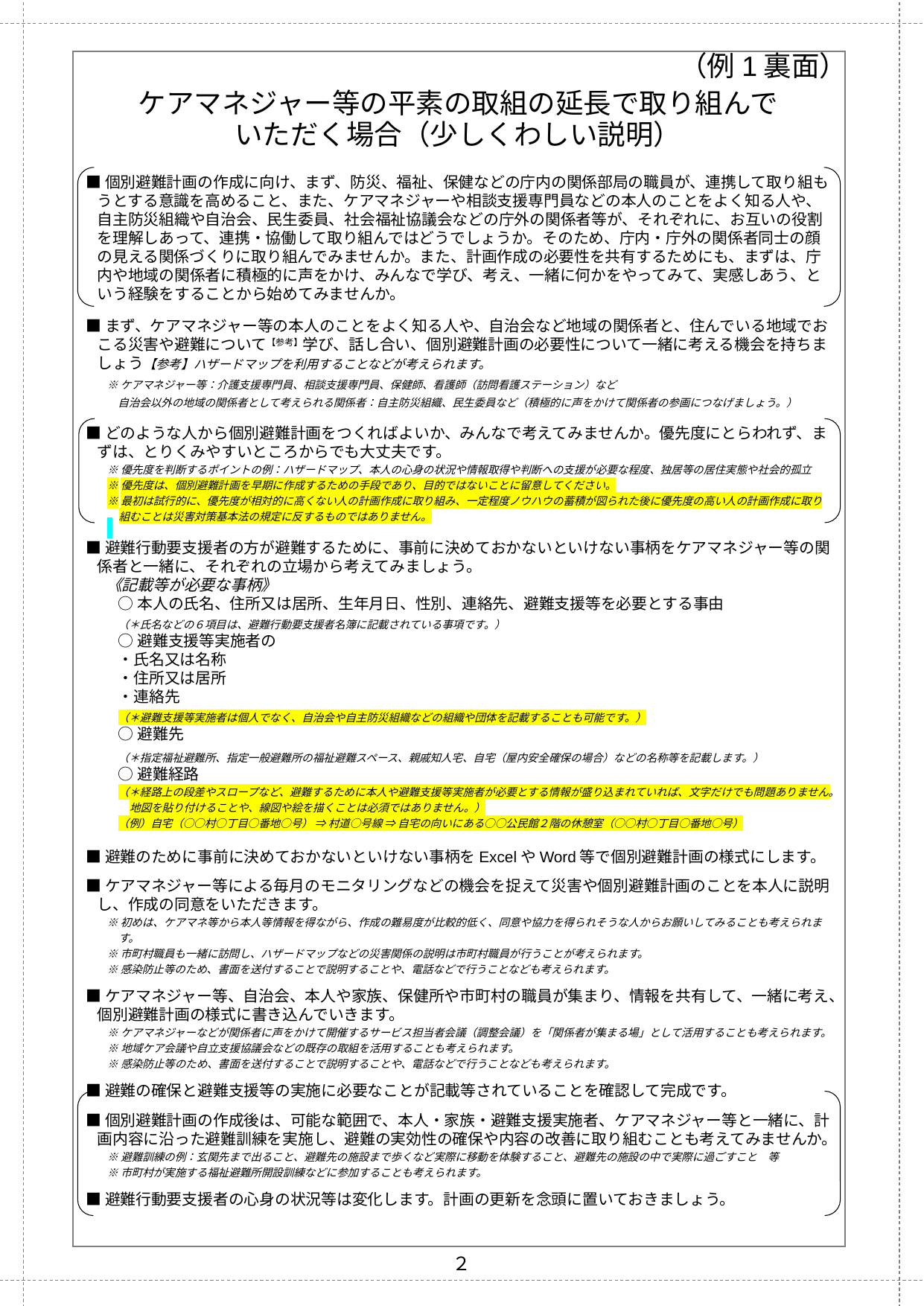

（例1裏面）

ケアマネジャー等の平素の取組の延長で取り組んで
いただく場合（少しくわしい説明）

■個別避難計画の作成に向け、まず、防災、福祉、保健などの庁内の関係部局の職員が、連携して取り組もうとする意識を高めること、また、ケアマネジャーや相談支援専門員などの本人のことをよく知る人や、自主防災組織や自治会、民生委員、社会福祉協議会などの庁外の関係者等が、それぞれに、お互いの役割を理解しあって、連携・協働して取り組んではどうでしょうか。そのため、庁内・庁外の関係者同士の顔の見える関係づくりに取り組んでみませんか。また、計画作成の必要性を共有するためにも、まずは、庁内や地域の関係者に積極的に声をかけ、みんなで学び、考え、一緒に何かをやってみて、実感しあう、という経験をすることから始めてみませんか。

■まず、ケアマネジャー等の本人のことをよく知る人や、自治会など地域の関係者と、住んでいる地域でおこる災害や避難について【参考】学び、話し合い、個別避難計画の必要性について一緒に考える機会を持ちましょう【参考】ハザードマップを利用することなどが考えられます。
※ケアマネジャー等：介護支援専門員、相談支援専門員、保健師、看護師（訪問看護ステーション）など
　自治会以外の地域の関係者として考えられる関係者：自主防災組織、民生委員など（積極的に声をかけて関係者の参画につなげましょう。）

■どのような人から個別避難計画をつくればよいか、みんなで考えてみませんか。優先度にとらわれず、まずは、とりくみやすいところからでも大丈夫です。
※優先度を判断するポイントの例：ハザードマップ、本人の心身の状況や情報取得や判断への支援が必要な程度、独居等の居住実態や社会的孤立
※優先度は、個別避難計画を早期に作成するための手段であり、目的ではないことに留意してください。
※最初は試行的に、優先度が相対的に高くない人の計画作成に取り組み、一定程度ノウハウの蓄積が図られた後に優先度の高い人の計画作成に取り組むことは災害対策基本法の規定に反するものではありません。

■避難行動要支援者の方が避難するために、事前に決めておかないといけない事柄をケアマネジャー等の関係者と一緒に、それぞれの立場から考えてみましょう。
《記載等が必要な事柄》
○本人の氏名、住所又は居所、生年月日、性別、連絡先、避難支援等を必要とする事由
（＊氏名などの６項目は、避難行動要支援者名簿に記載されている事項です。）
○避難支援等実施者の
・氏名又は名称
・住所又は居所
・連絡先
（＊避難支援等実施者は個人でなく、自治会や自主防災組織などの組織や団体を記載することも可能です。）
○避難先
（＊指定福祉避難所、指定一般避難所の福祉避難スペース、親戚知人宅、自宅（屋内安全確保の場合）などの名称等を記載します。）
○避難経路
（＊経路上の段差やスロープなど、避難するために本人や避難支援等実施者が必要とする情報が盛り込まれていれば、文字だけでも問題ありません。地図を貼り付けることや、線図や絵を描くことは必須ではありません。）
（例）自宅（○○村○丁目○番地○号） ⇒ 村道○号線 ⇒ 自宅の向いにある○○公民館２階の休憩室（○○村○丁目○番地○号）

■避難のために事前に決めておかないといけない事柄をExcelやWord等で個別避難計画の様式にします。

■ケアマネジャー等による毎月のモニタリングなどの機会を捉えて災害や個別避難計画のことを本人に説明し、作成の同意をいただきます。
※初めは、ケアマネ等から本人等情報を得ながら、作成の難易度が比較的低く、同意や協力を得られそうな人からお願いしてみることも考えられます。
※市町村職員も一緒に訪問し、ハザードマップなどの災害関係の説明は市町村職員が行うことが考えられます。
※感染防止等のため、書面を送付することで説明することや、電話などで行うことなども考えられます。

■ケアマネジャー等、自治会、本人や家族、保健所や市町村の職員が集まり、情報を共有して、一緒に考え、個別避難計画の様式に書き込んでいきます。
※ケアマネジャーなどが関係者に声をかけて開催するサービス担当者会議（調整会議）を「関係者が集まる場」として活用することも考えられます。
※地域ケア会議や自立支援協議会などの既存の取組を活用することも考えられます。
※感染防止等のため、書面を送付することで説明することや、電話などで行うことなども考えられます。

■避難の確保と避難支援等の実施に必要なことが記載等されていることを確認して完成です。

■個別避難計画の作成後は、可能な範囲で、本人・家族・避難支援実施者、ケアマネジャー等と一緒に、計画内容に沿った避難訓練を実施し、避難の実効性の確保や内容の改善に取り組むことも考えてみませんか。
※避難訓練の例：玄関先まで出ること、避難先の施設まで歩くなど実際に移動を体験すること、避難先の施設の中で実際に過ごすこと　等
※市町村が実施する福祉避難所開設訓練などに参加することも考えられます。

■避難行動要支援者の心身の状況等は変化します。計画の更新を念頭に置いておきましょう。

２